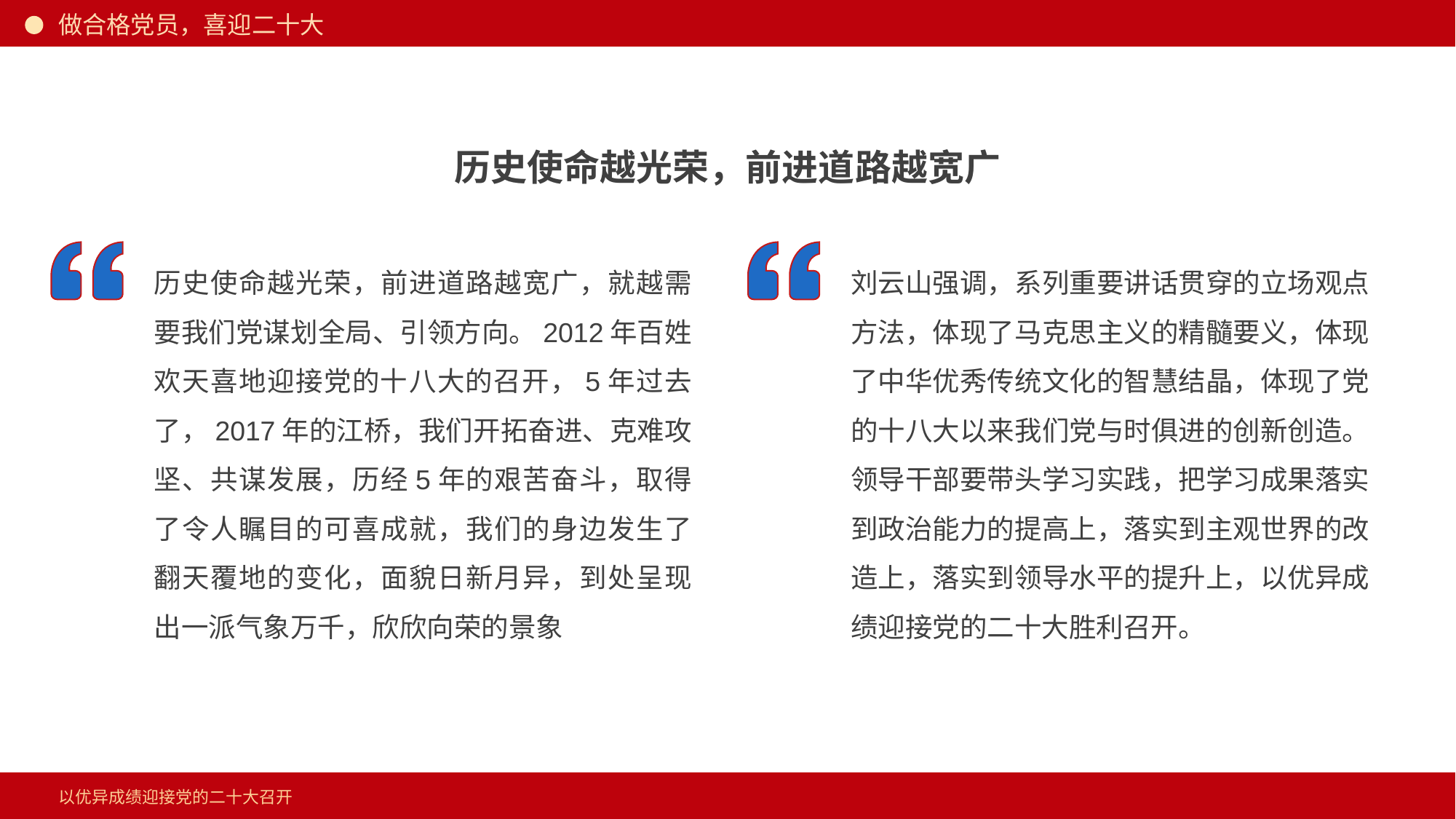

历史使命越光荣，前进道路越宽广

历史使命越光荣，前进道路越宽广，就越需要我们党谋划全局、引领方向。2012年百姓欢天喜地迎接党的十八大的召开，5年过去了，2017年的江桥，我们开拓奋进、克难攻坚、共谋发展，历经5年的艰苦奋斗，取得了令人瞩目的可喜成就，我们的身边发生了翻天覆地的变化，面貌日新月异，到处呈现出一派气象万千，欣欣向荣的景象
刘云山强调，系列重要讲话贯穿的立场观点方法，体现了马克思主义的精髓要义，体现了中华优秀传统文化的智慧结晶，体现了党的十八大以来我们党与时俱进的创新创造。领导干部要带头学习实践，把学习成果落实到政治能力的提高上，落实到主观世界的改造上，落实到领导水平的提升上，以优异成绩迎接党的二十大胜利召开。